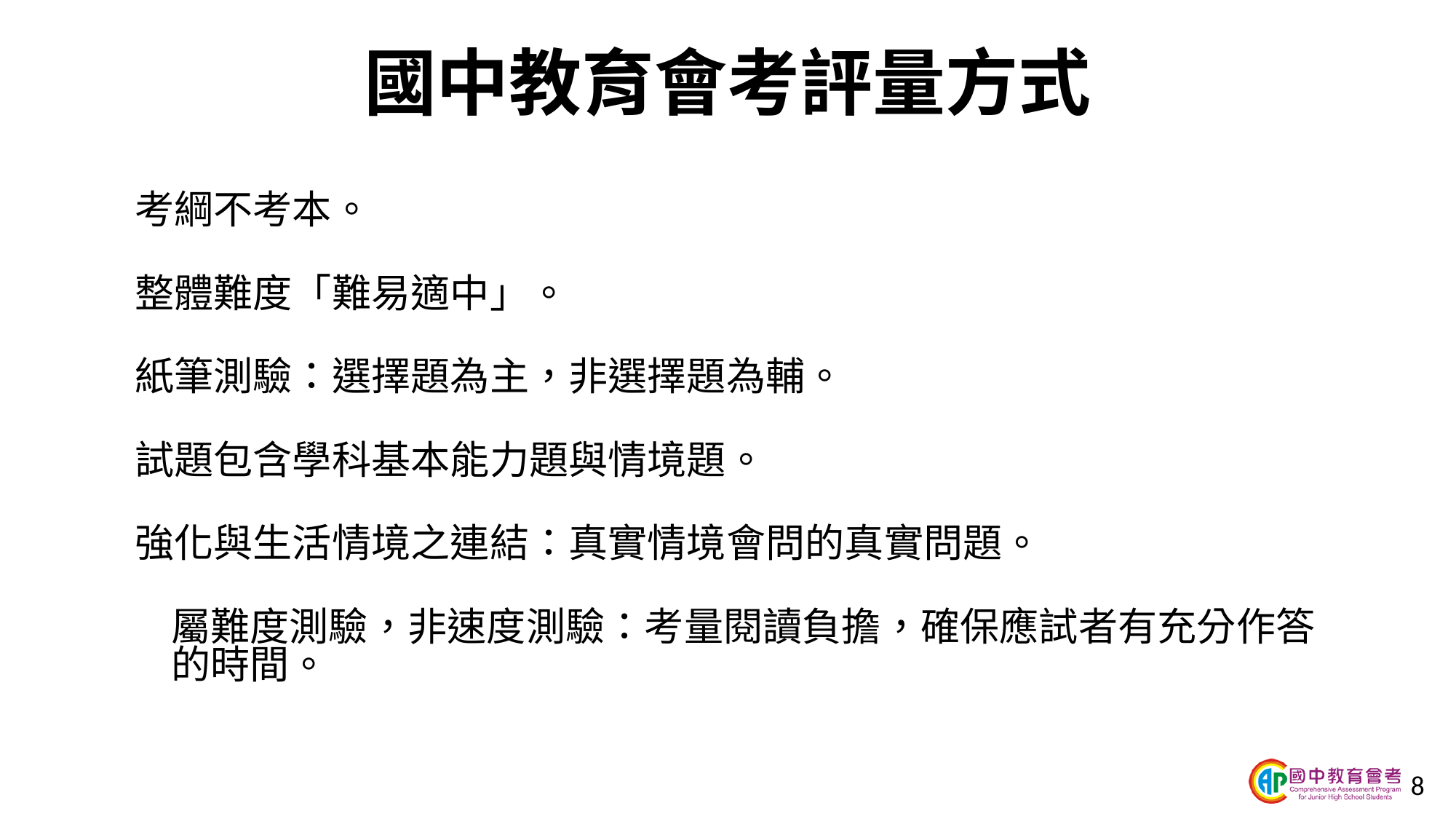

# 國中教育會考評量方式
考綱不考本。
整體難度「難易適中」。
紙筆測驗：選擇題為主，非選擇題為輔。
試題包含學科基本能力題與情境題。
強化與生活情境之連結：真實情境會問的真實問題。
屬難度測驗，非速度測驗：考量閱讀負擔，確保應試者有充分作答的時間。
8